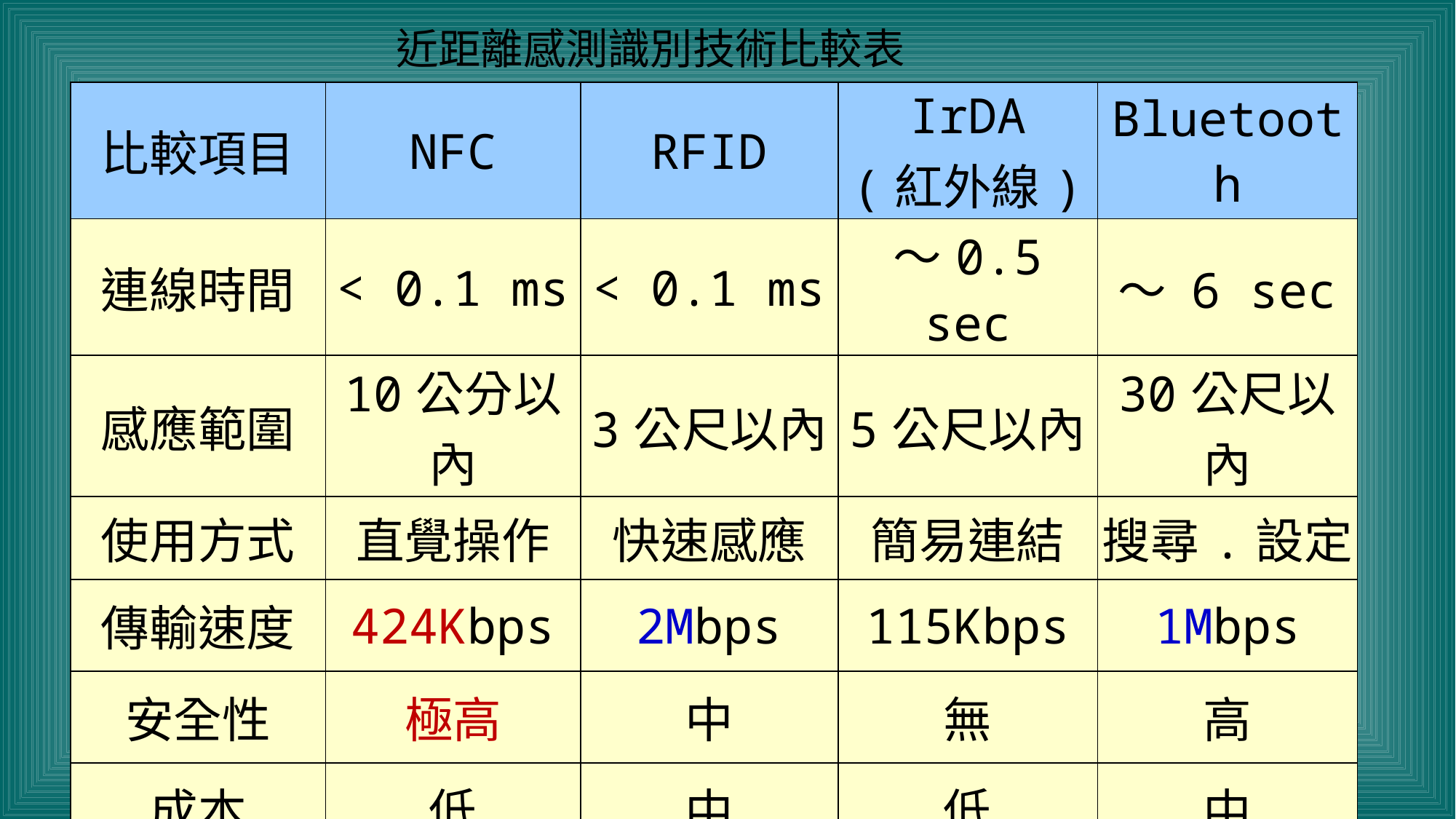

近距離感測識別技術比較表
| 比較項目 | NFC | RFID | IrDA (紅外線) | Bluetooth |
| --- | --- | --- | --- | --- |
| 連線時間 | < 0.1 ms | < 0.1 ms | ～0.5 sec | ～ 6 sec |
| 感應範圍 | 10公分以內 | 3公尺以內 | 5公尺以內 | 30公尺以內 |
| 使用方式 | 直覺操作 | 快速感應 | 簡易連結 | 搜尋.設定 |
| 傳輸速度 | 424Kbps | 2Mbps | 115Kbps | 1Mbps |
| 安全性 | 極高 | 中 | 無 | 高 |
| 成本 | 低 | 中 | 低 | 中 |